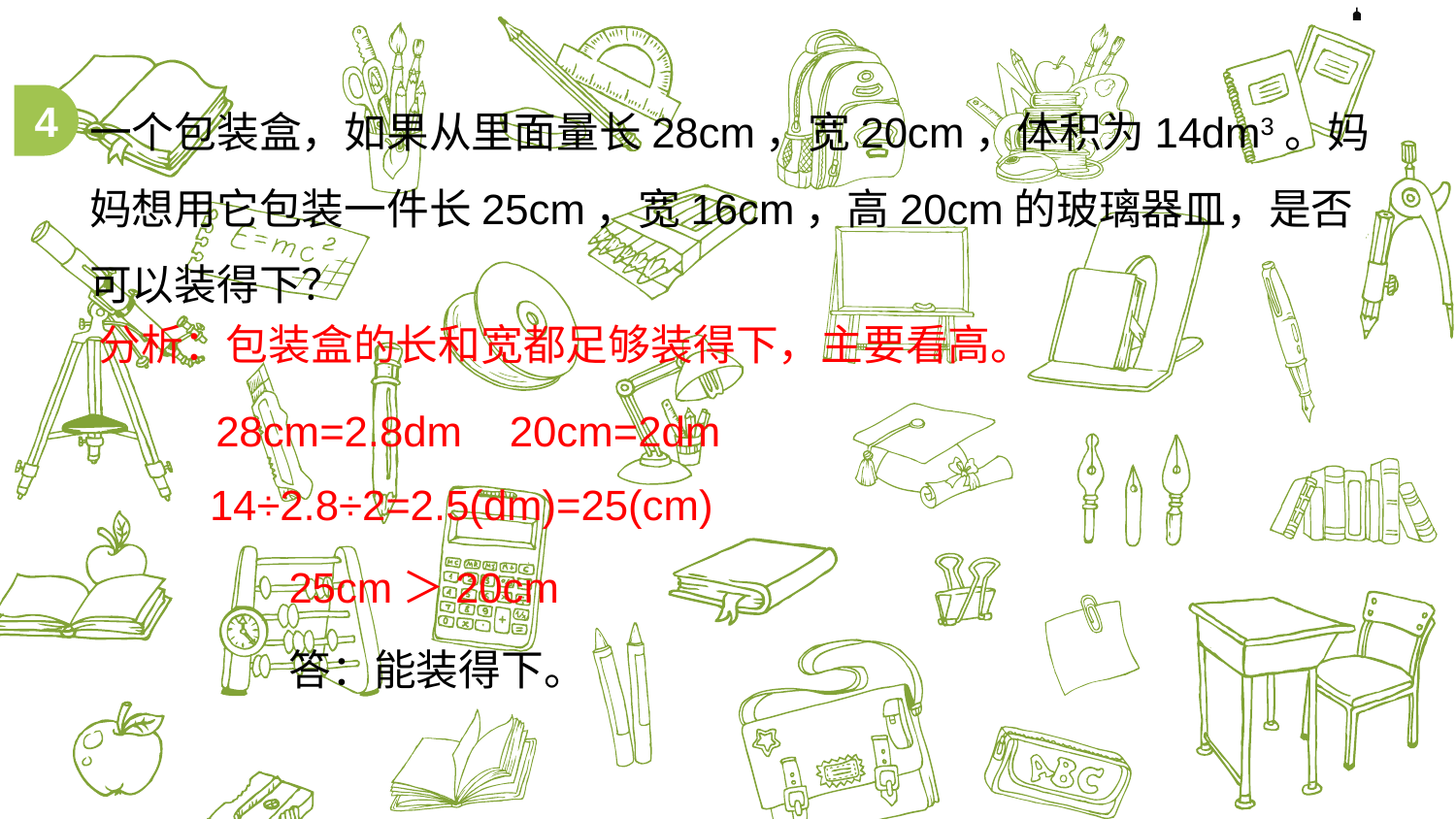

一个包装盒，如果从里面量长28cm，宽20cm，体积为14dm3。妈妈想用它包装一件长25cm，宽16cm，高20cm的玻璃器皿，是否可以装得下？
4
分析：包装盒的长和宽都足够装得下，主要看高。
28cm=2.8dm    20cm=2dm
14÷2.8÷2=2.5(dm)=25(cm)
25cm＞20cm
答：能装得下。